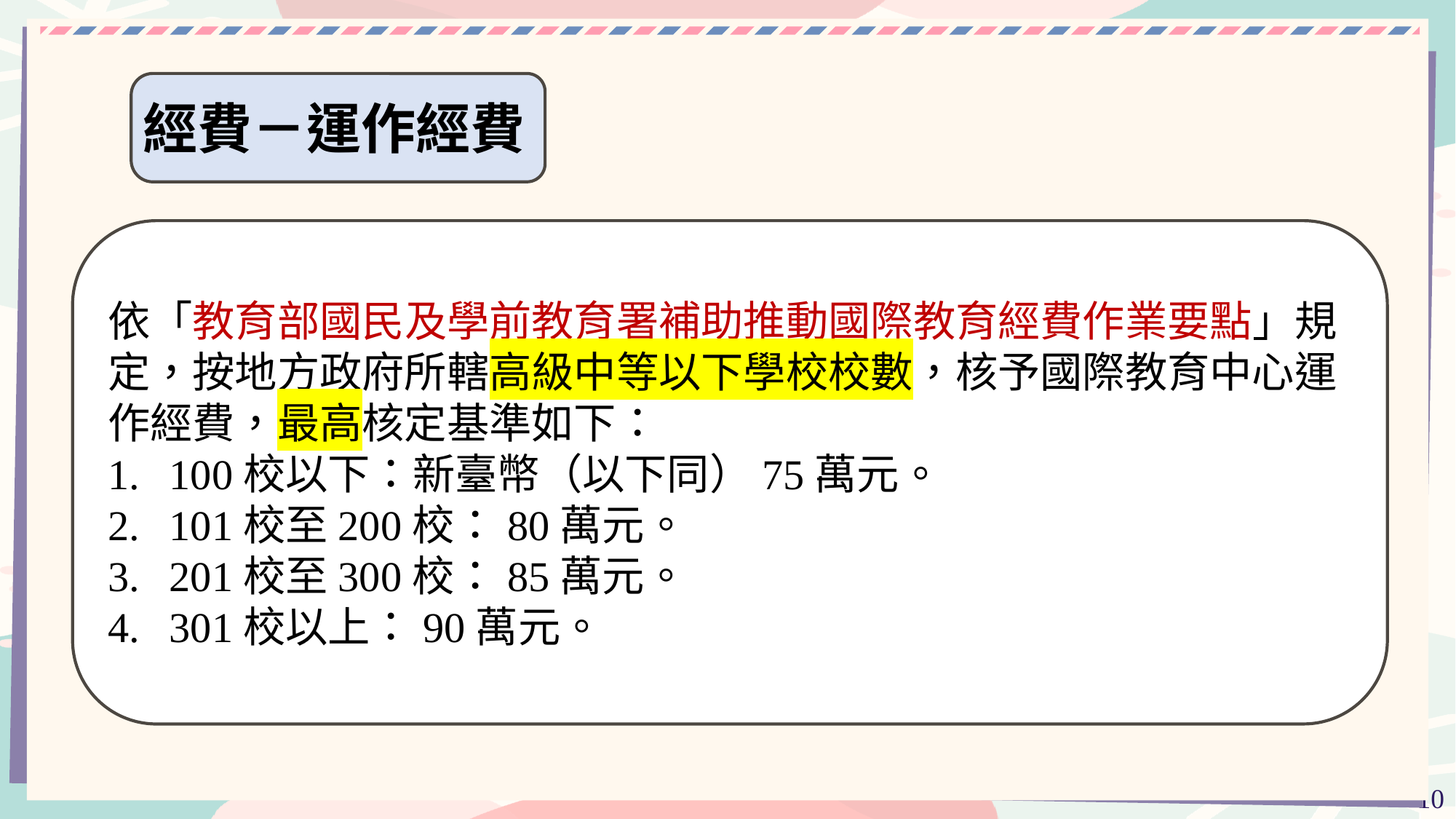

經費－運作經費
依「教育部國民及學前教育署補助推動國際教育經費作業要點」規定，按地方政府所轄高級中等以下學校校數，核予國際教育中心運作經費，最高核定基準如下：
100校以下：新臺幣（以下同）75萬元。
101校至200校：80萬元。
201校至300校：85萬元。
301校以上：90萬元。
10